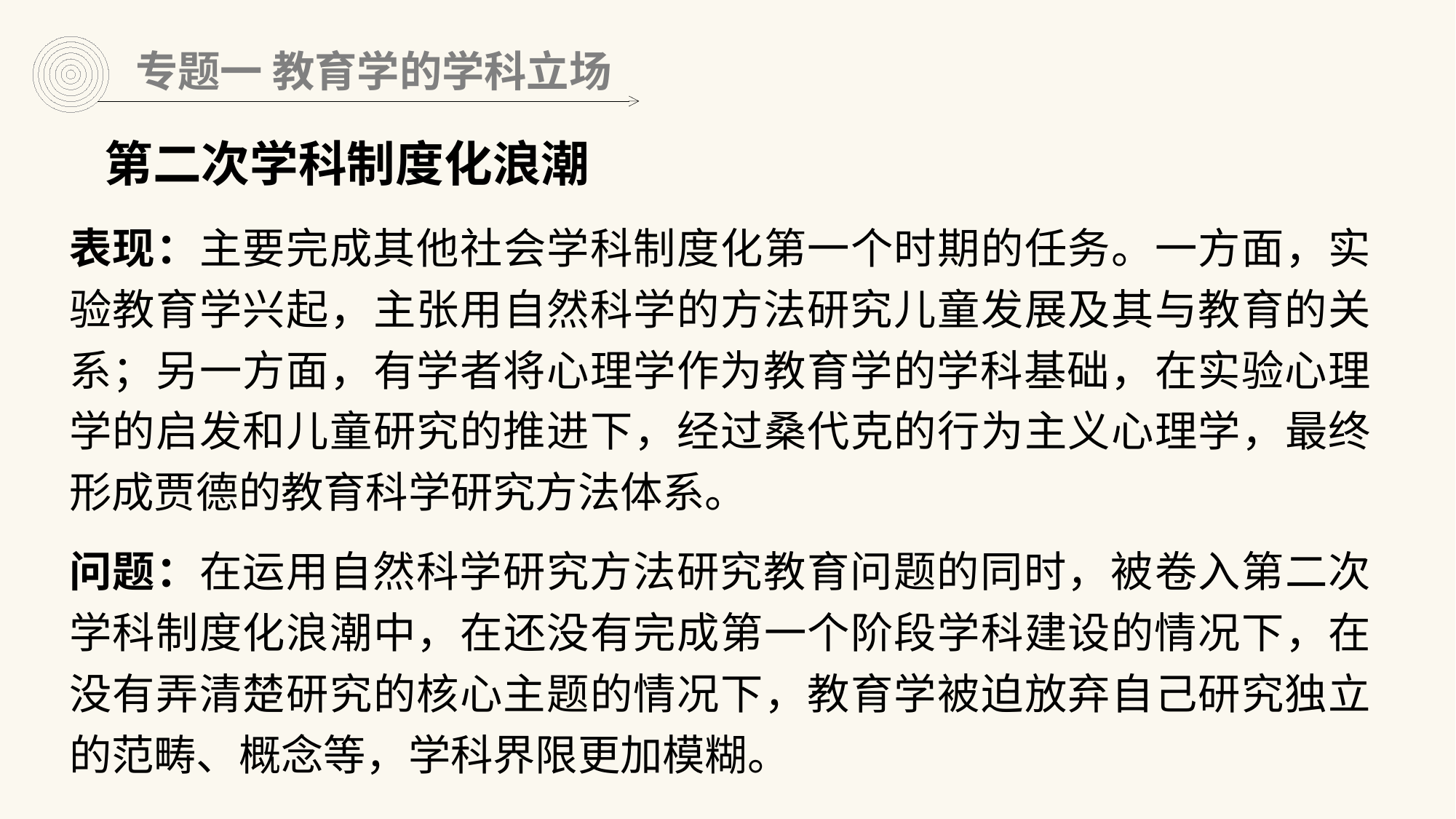

专题一 教育学的学科立场
  第二次学科制度化浪潮
表现：主要完成其他社会学科制度化第一个时期的任务。一方面，实验教育学兴起，主张用自然科学的方法研究儿童发展及其与教育的关系；另一方面，有学者将心理学作为教育学的学科基础，在实验心理学的启发和儿童研究的推进下，经过桑代克的行为主义心理学，最终形成贾德的教育科学研究方法体系。
问题：在运用自然科学研究方法研究教育问题的同时，被卷入第二次学科制度化浪潮中，在还没有完成第一个阶段学科建设的情况下，在没有弄清楚研究的核心主题的情况下，教育学被迫放弃自己研究独立的范畴、概念等，学科界限更加模糊。